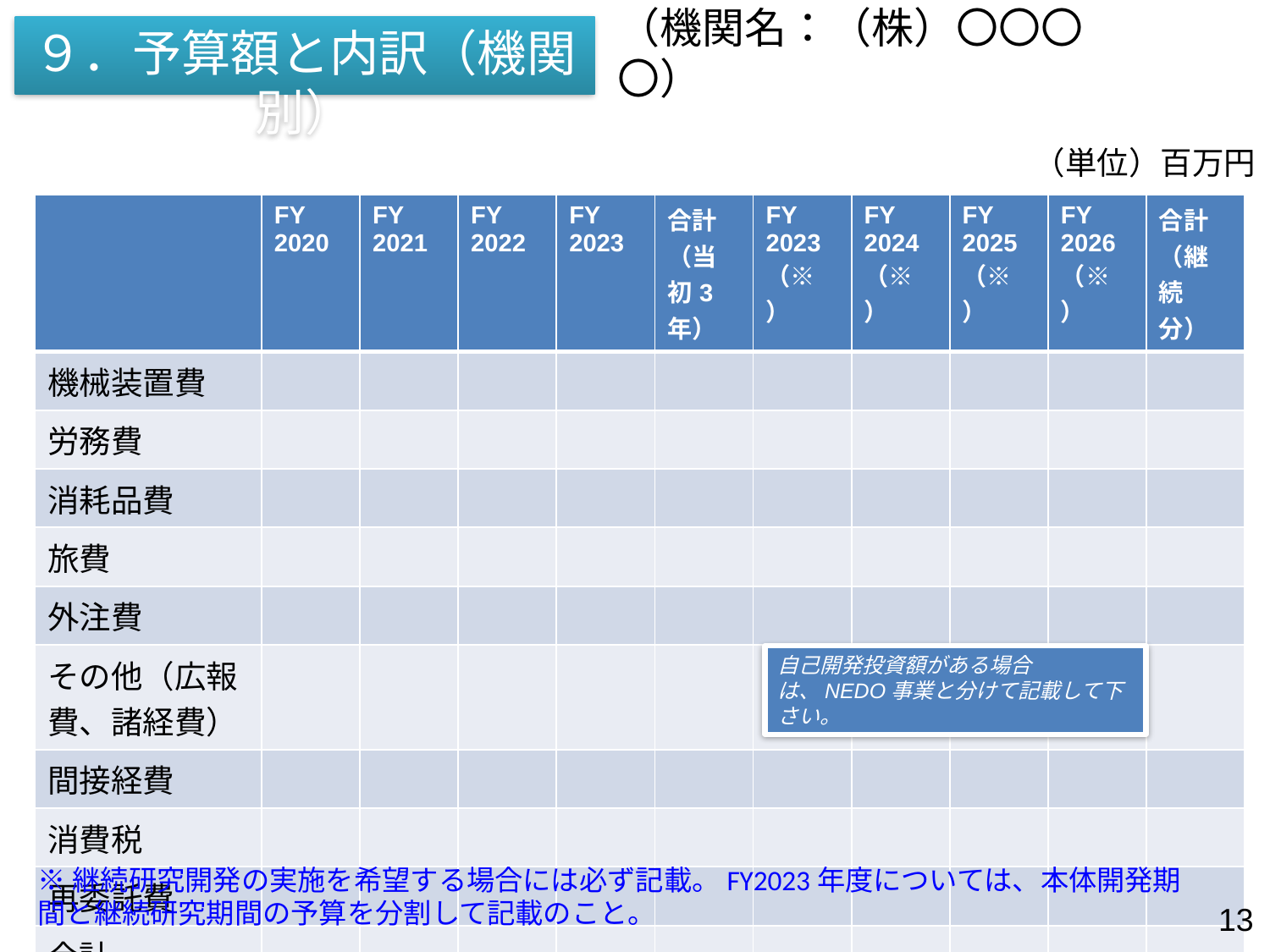

# （機関名：（株）〇〇〇〇）
９．予算額と内訳（機関別）
（単位）百万円
|  | FY 2020 | FY 2021 | FY 2022 | FY 2023 | 合計 （当初3年） | FY 2023 （※） | FY 2024 （※） | FY 2025 （※） | FY 2026 （※） | 合計 （継続分） |
| --- | --- | --- | --- | --- | --- | --- | --- | --- | --- | --- |
| 機械装置費 |  |  |  |  |  |  |  |  |  |  |
| 労務費 |  |  |  |  |  |  |  |  |  |  |
| 消耗品費 |  |  |  |  |  |  |  |  |  |  |
| 旅費 |  |  |  |  |  |  |  |  |  |  |
| 外注費 |  |  |  |  |  |  |  |  |  |  |
| その他（広報費、諸経費） |  |  |  |  |  |  |  |  |  |  |
| 間接経費 |  |  |  |  |  |  |  |  |  |  |
| 消費税 |  |  |  |  |  |  |  |  |  |  |
| 再委託費 |  |  |  |  |  |  |  |  |  |  |
| 合計 |  |  |  |  |  |  |  |  |  |  |
自己開発投資額がある場合は、NEDO事業と分けて記載して下さい。
※継続研究開発の実施を希望する場合には必ず記載。FY2023年度については、本体開発期間と継続研究期間の予算を分割して記載のこと。
13